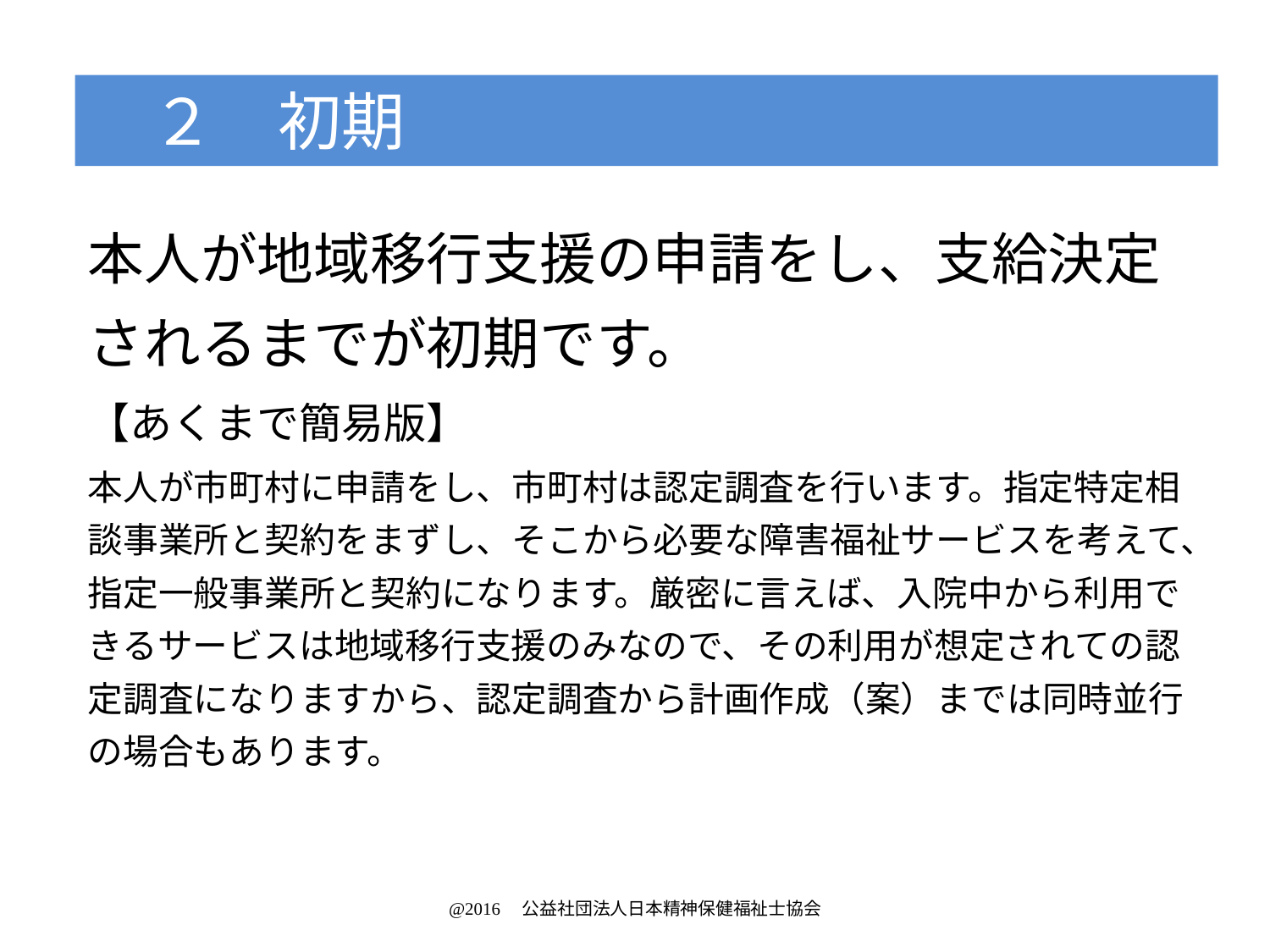

# ２　初期
本人が地域移行支援の申請をし、支給決定されるまでが初期です。
【あくまで簡易版】
本人が市町村に申請をし、市町村は認定調査を行います。指定特定相談事業所と契約をまずし、そこから必要な障害福祉サービスを考えて、指定一般事業所と契約になります。厳密に言えば、入院中から利用できるサービスは地域移行支援のみなので、その利用が想定されての認定調査になりますから、認定調査から計画作成（案）までは同時並行の場合もあります。
@2016　公益社団法人日本精神保健福祉士協会